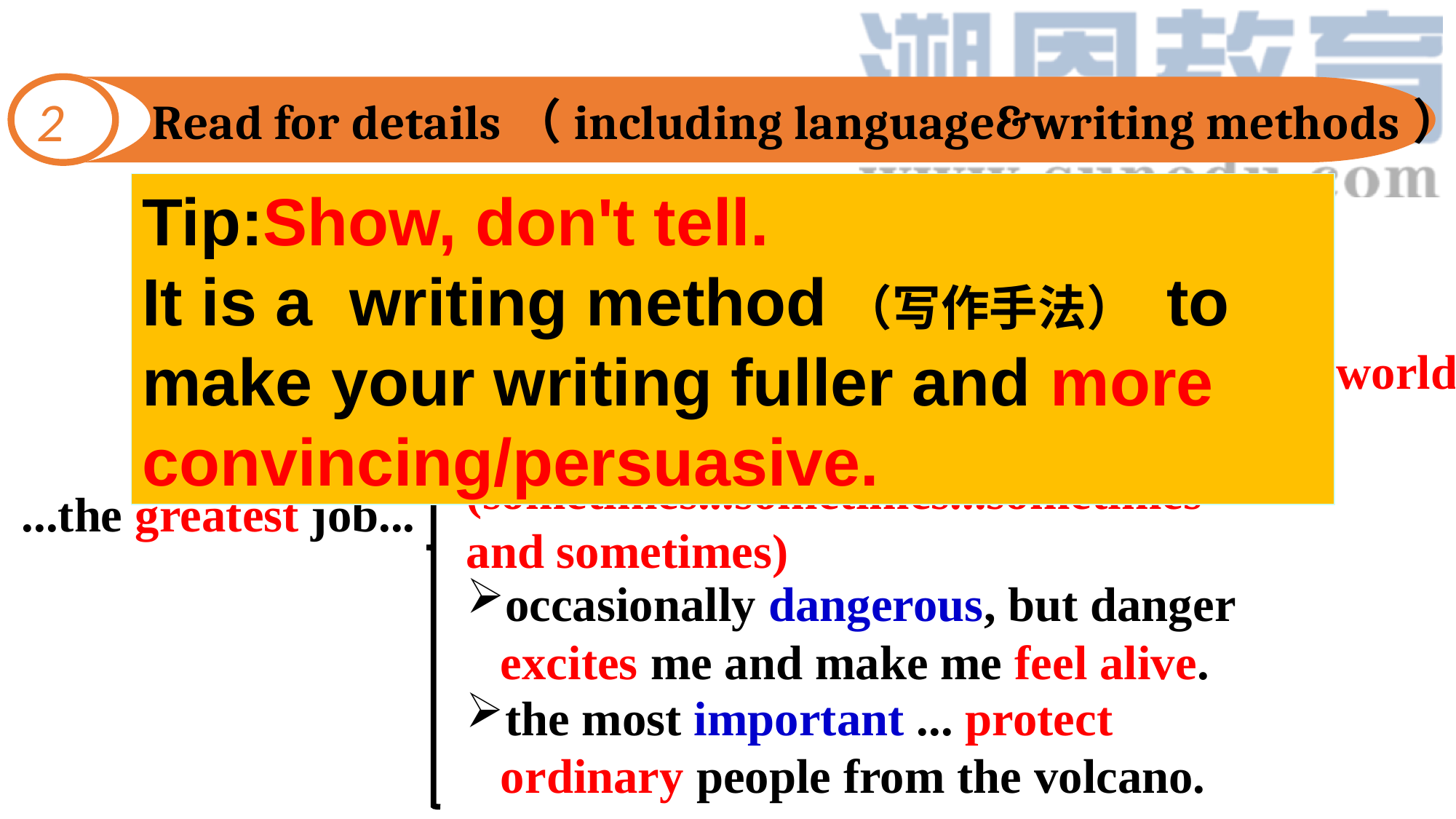

2

Read for details（including language&writing methods）
Tip:Show, don't tell.
It is a  writing method（写作手法） to make your writing fuller and more convincing/persuasive.
travel to unusual places

work alongside people from all over the world
am never bored
(sometimes...sometimes...sometimes and sometimes)
...the greatest job...
occasionally dangerous, but danger excites me and make me feel alive.
the most important ... protect ordinary people from the volcano.